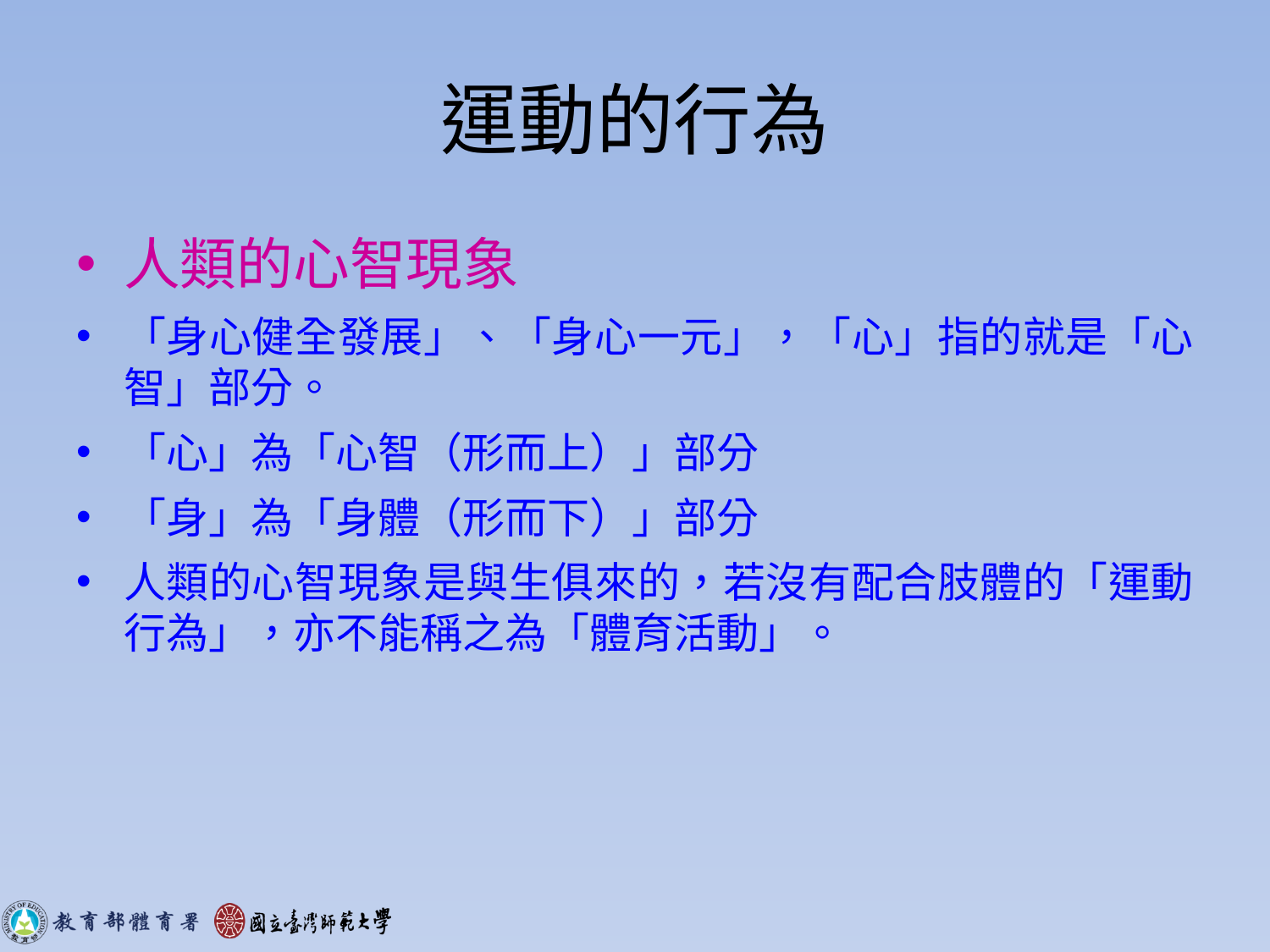

# 運動的行為
人類的心智現象
「身心健全發展」、「身心一元」，「心」指的就是「心智」部分。
「心」為「心智（形而上）」部分
「身」為「身體（形而下）」部分
人類的心智現象是與生俱來的，若沒有配合肢體的「運動行為」，亦不能稱之為「體育活動」。